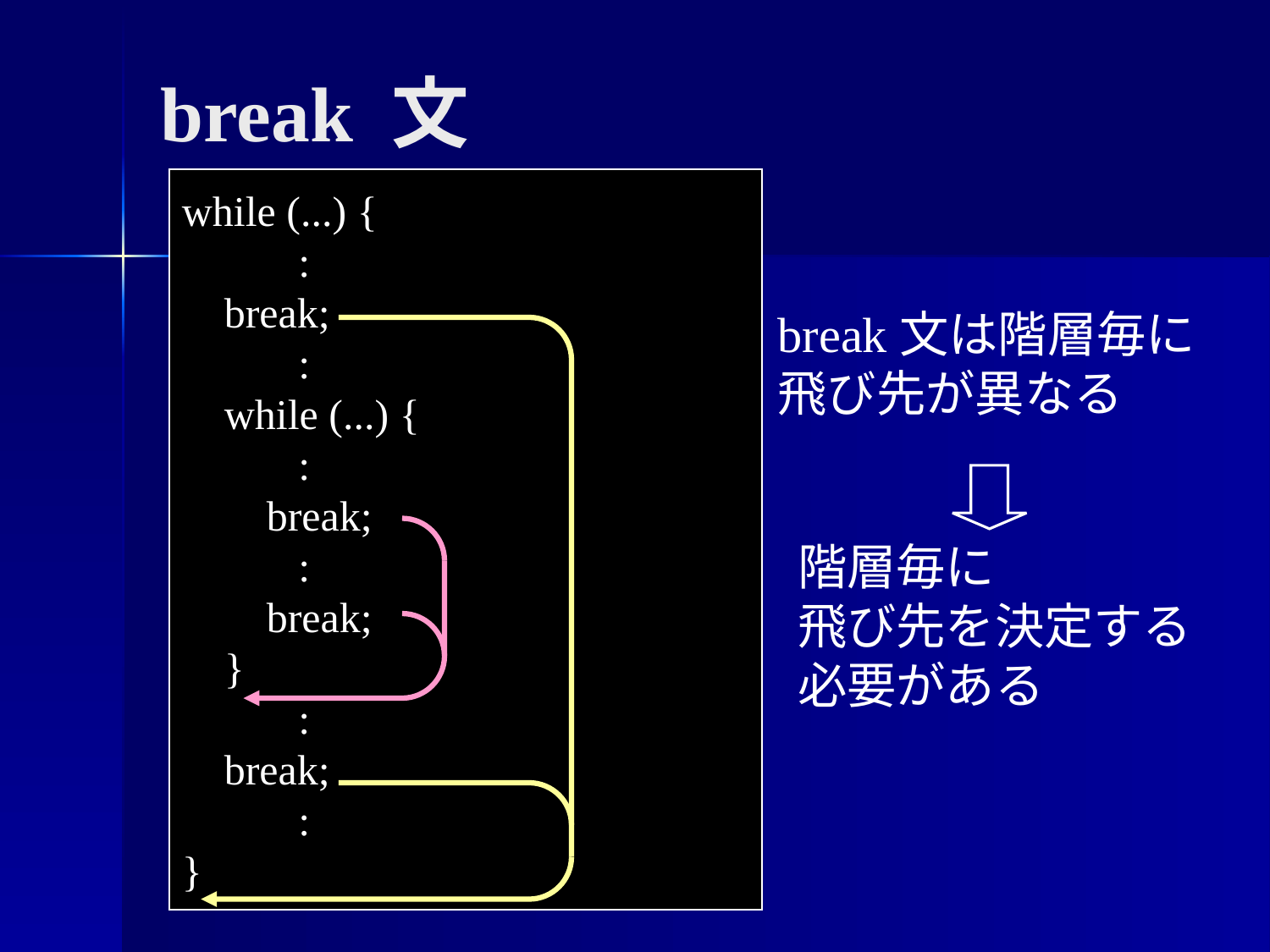

break 文
while (...) {
           :
    break;
           :
    while (...) {
           :
        break;
           :
        break;
    }
           :
    break;
           :
}
break文は階層毎に
飛び先が異なる

階層毎に
飛び先を決定する
必要がある